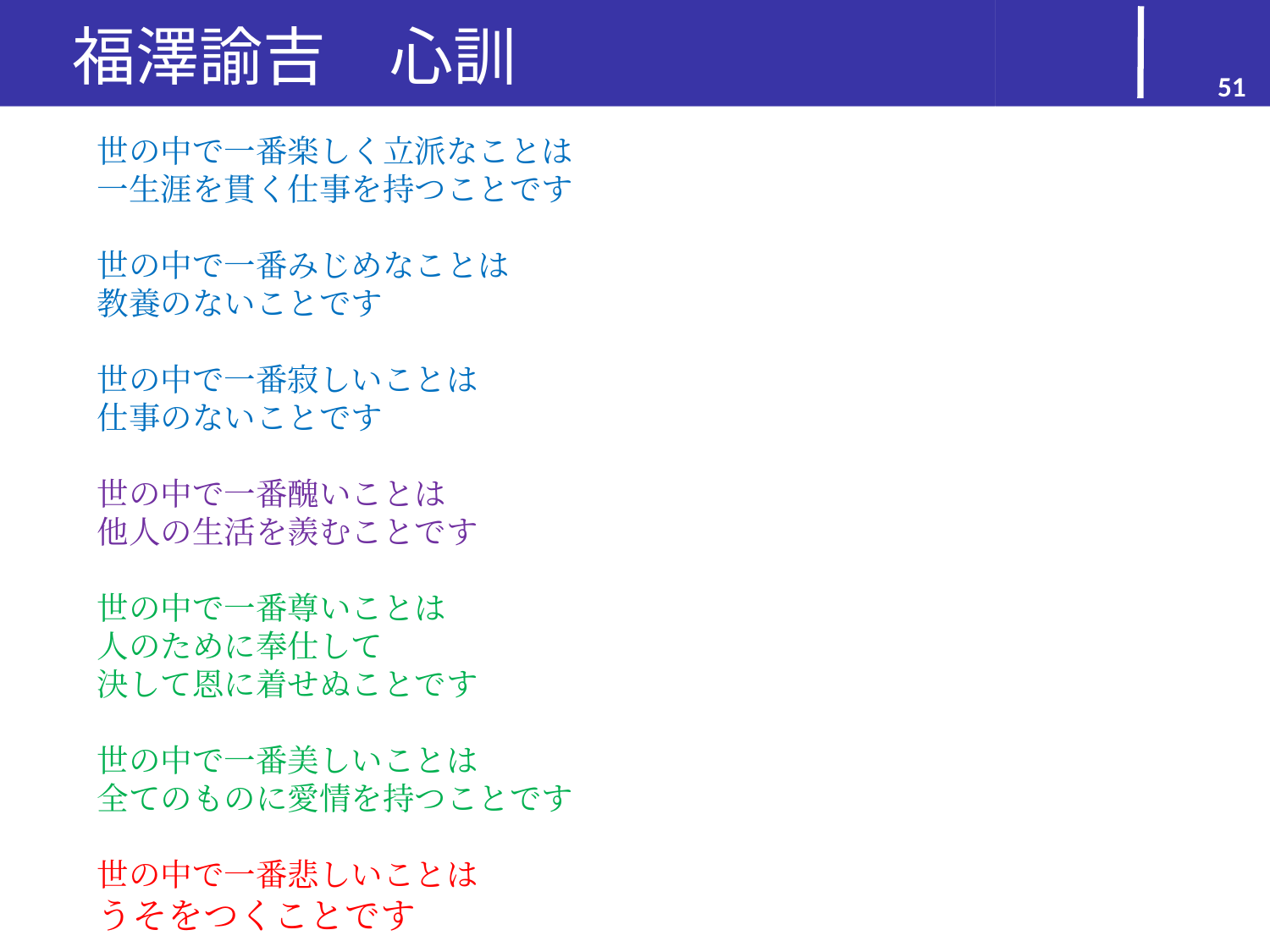

# 福澤諭吉　心訓
51
世の中で一番楽しく立派なことは
一生涯を貫く仕事を持つことです

世の中で一番みじめなことは
教養のないことです

世の中で一番寂しいことは
仕事のないことです

世の中で一番醜いことは
他人の生活を羨むことです

世の中で一番尊いことは
人のために奉仕して
決して恩に着せぬことです

世の中で一番美しいことは
全てのものに愛情を持つことです

世の中で一番悲しいことは
うそをつくことです